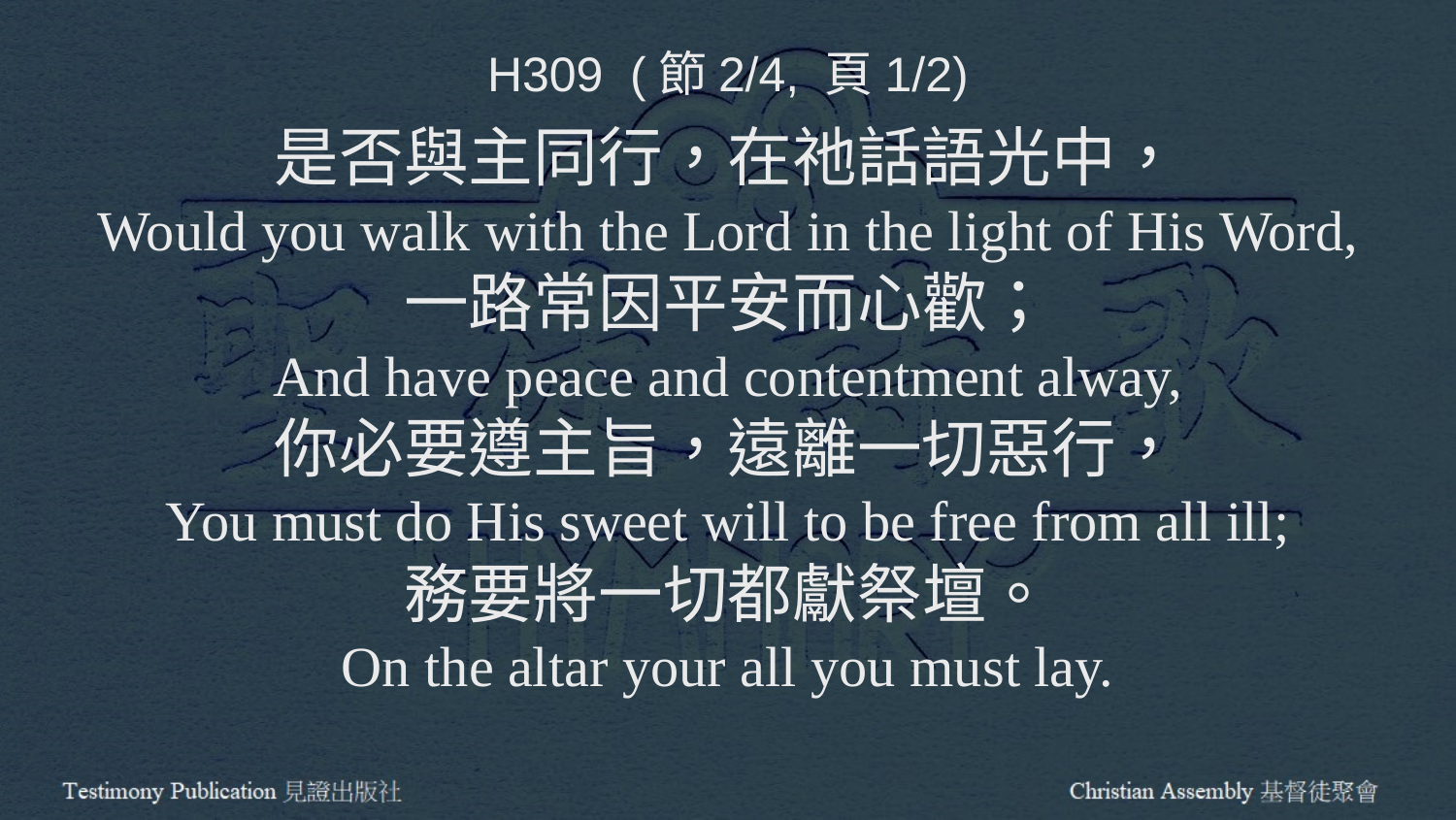

H309  (節2/4, 頁1/2)
是否與主同行，在祂話語光中，
Would you walk with the Lord in the light of His Word,
一路常因平安而心歡；
And have peace and contentment alway,
你必要遵主旨，遠離一切惡行，
You must do His sweet will to be free from all ill;
務要將一切都獻祭壇。
On the altar your all you must lay.